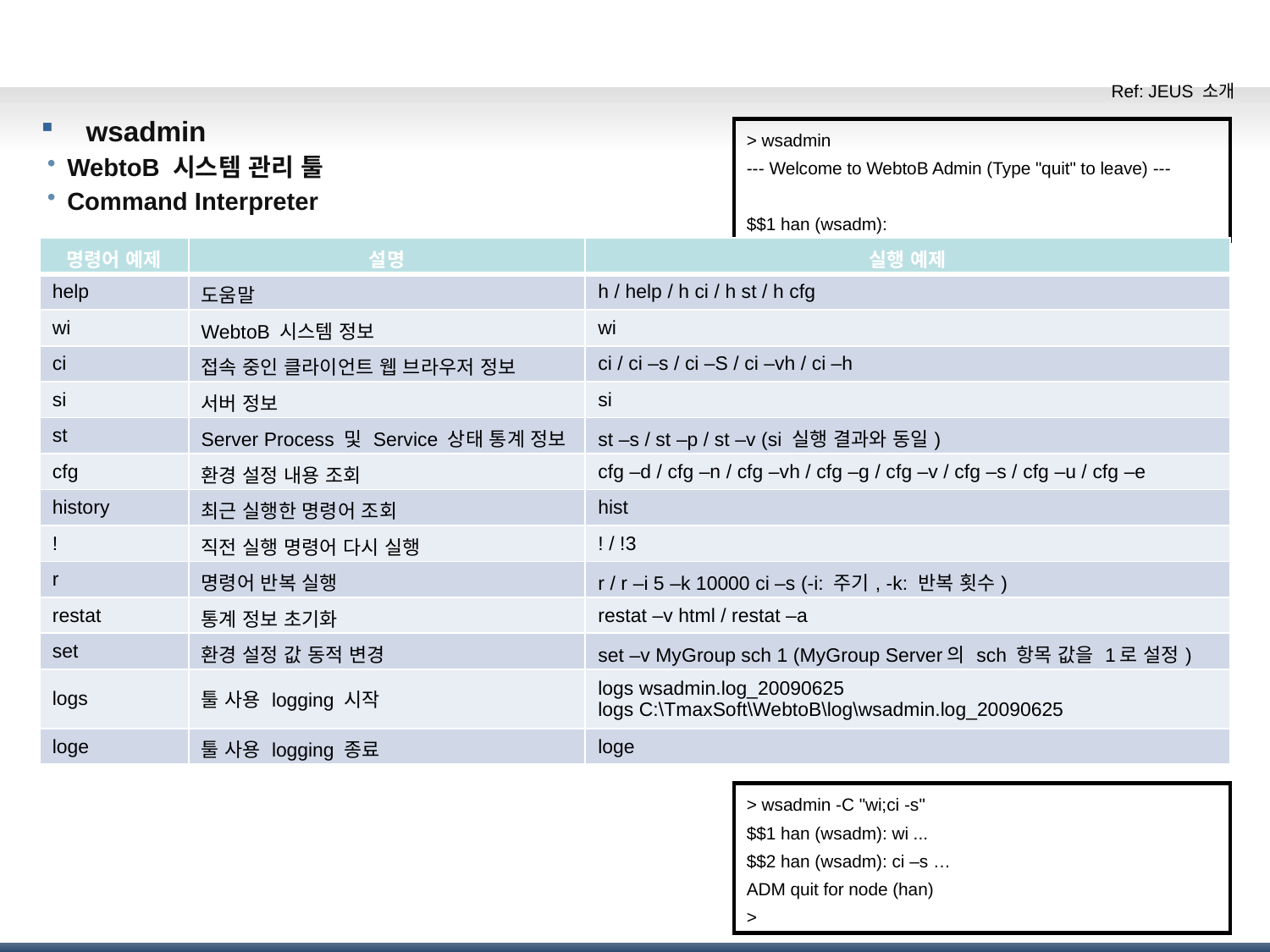

# WebtoB 관리 툴
Ref: JEUS 소개
wsadmin
WebtoB 시스템 관리 툴
Command Interpreter

Command line에서 명령어 실행
Command line에서 입력한 명령어를
wsadmin에서 실행 후 다시 command line으로 나옴
> wsadmin
--- Welcome to WebtoB Admin (Type "quit" to leave) ---

$$1 han (wsadm):
| 명령어 예제 | 설명 | 실행 예제 |
| --- | --- | --- |
| help | 도움말 | h / help / h ci / h st / h cfg |
| wi | WebtoB 시스템 정보 | wi |
| ci | 접속 중인 클라이언트 웹 브라우저 정보 | ci / ci –s / ci –S / ci –vh / ci –h |
| si | 서버 정보 | si |
| st | Server Process 및 Service 상태 통계 정보 | st –s / st –p / st –v (si 실행 결과와 동일) |
| cfg | 환경 설정 내용 조회 | cfg –d / cfg –n / cfg –vh / cfg –g / cfg –v / cfg –s / cfg –u / cfg –e |
| history | 최근 실행한 명령어 조회 | hist |
| ! | 직전 실행 명령어 다시 실행 | ! / !3 |
| r | 명령어 반복 실행 | r / r –i 5 –k 10000 ci –s (-i: 주기, -k: 반복 횟수) |
| restat | 통계 정보 초기화 | restat –v html / restat –a |
| set | 환경 설정 값 동적 변경 | set –v MyGroup sch 1 (MyGroup Server의 sch 항목 값을 1로 설정) |
| logs | 툴 사용 logging 시작 | logs wsadmin.log\_20090625 logs C:\TmaxSoft\WebtoB\log\wsadmin.log\_20090625 |
| loge | 툴 사용 logging 종료 | loge |
> wsadmin -C "wi;ci -s"
$$1 han (wsadm): wi ...
$$2 han (wsadm): ci –s …
ADM quit for node (han)
>